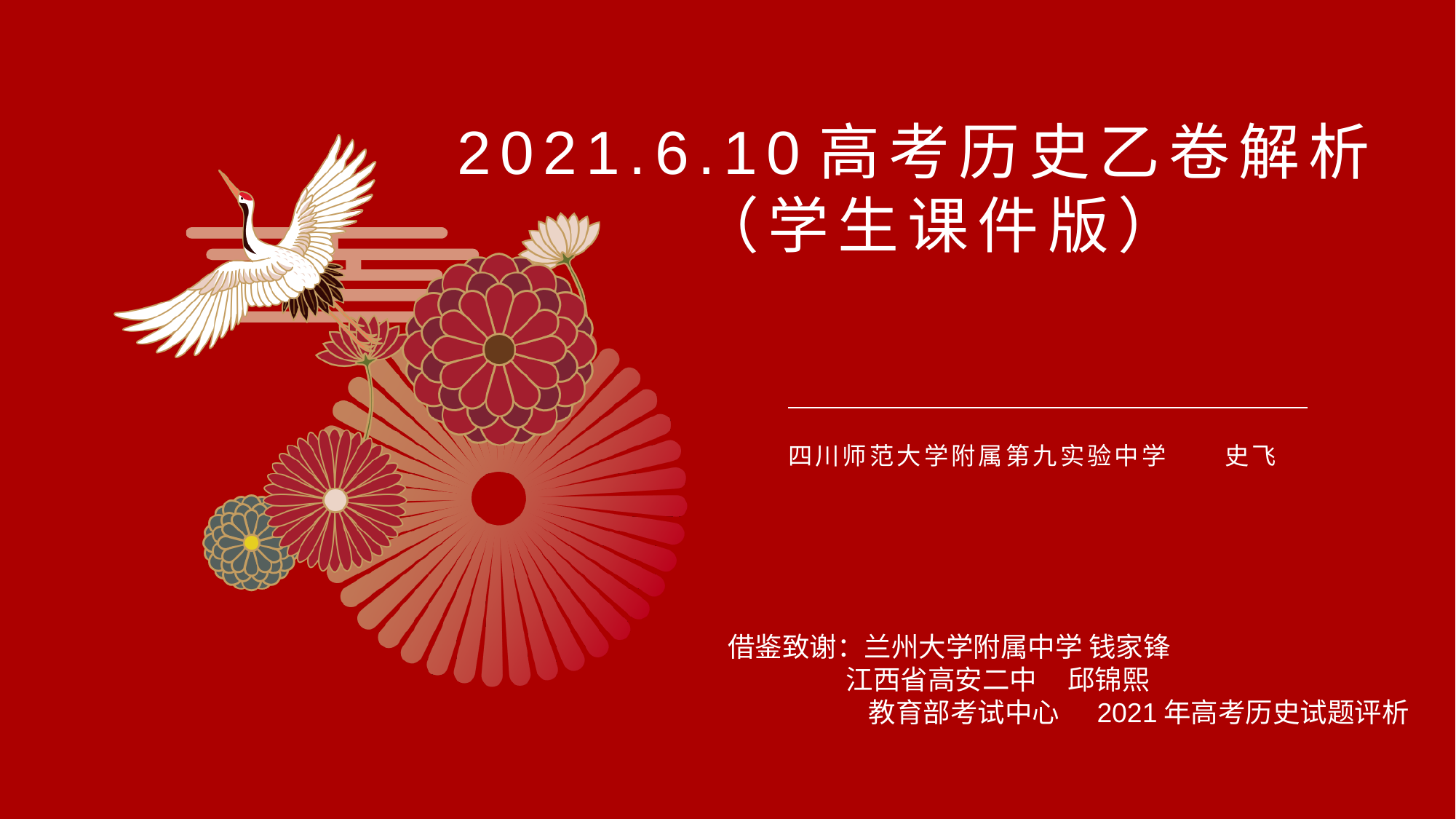

2021.6.10高考历史乙卷解析
（学生课件版）
四川师范大学附属第九实验中学	史飞
借鉴致谢：兰州大学附属中学 钱家锋
                  江西省高安二中     邱锦熙
	    教育部考试中心     2021年高考历史试题评析